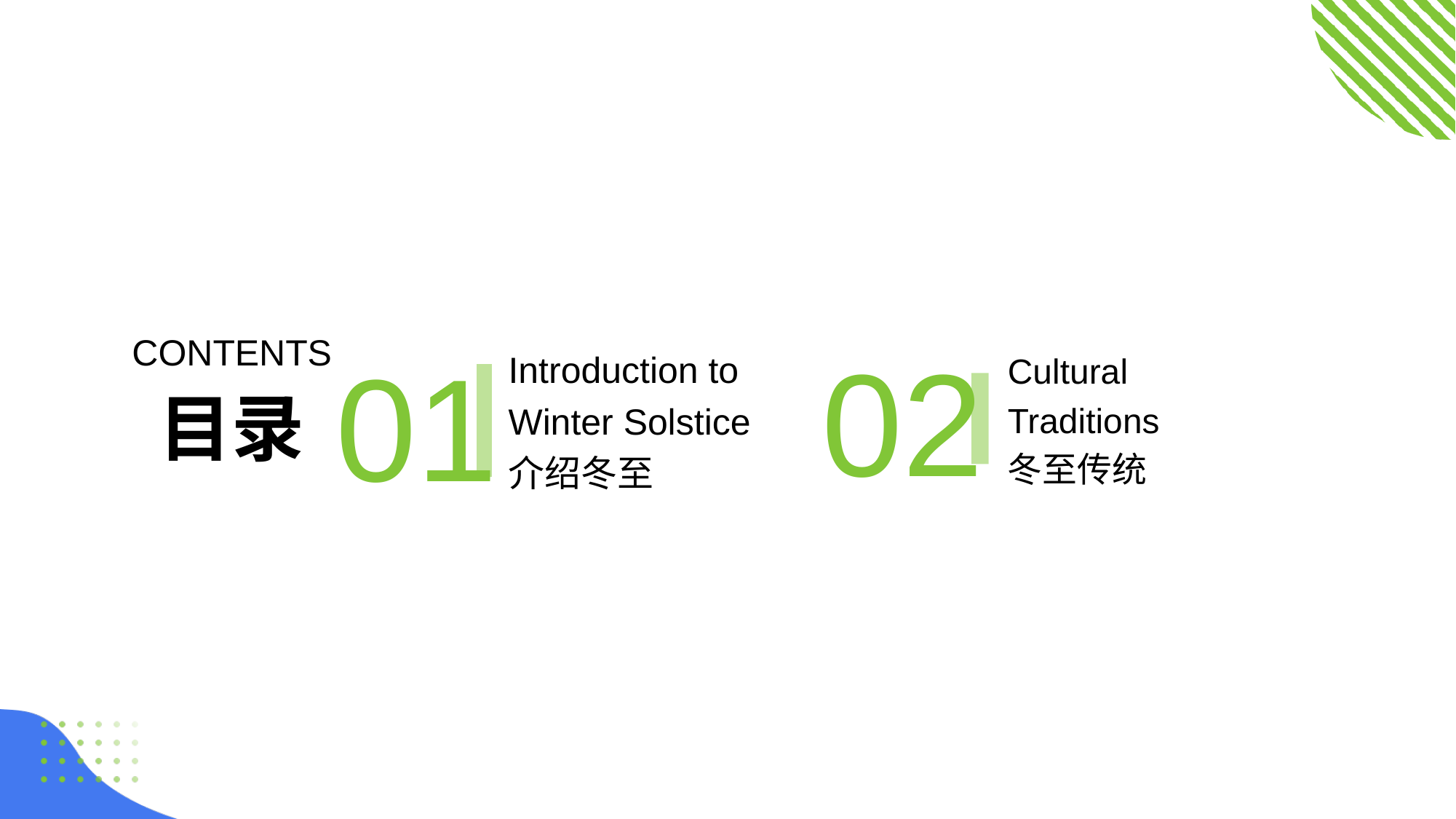

01
Introduction to Winter Solstice
介绍冬至
02
CONTENTS
Cultural Traditions
冬至传统

目录